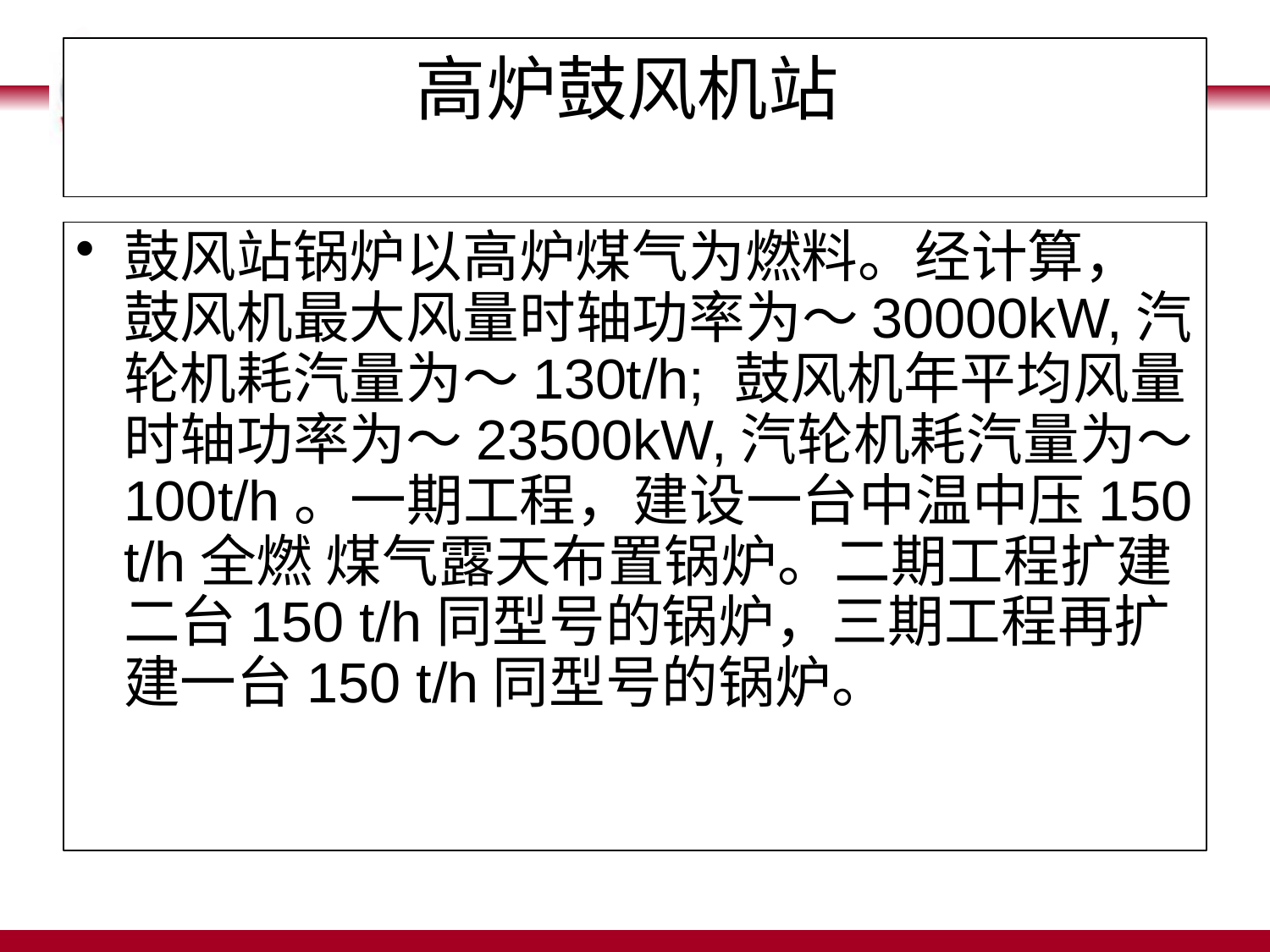

高炉鼓风机站
鼓风站锅炉以高炉煤气为燃料。经计算，鼓风机最大风量时轴功率为～30000kW,汽轮机耗汽量为～130t/h; 鼓风机年平均风量时轴功率为～23500kW,汽轮机耗汽量为～100t/h。一期工程，建设一台中温中压150 t/h全燃 煤气露天布置锅炉。二期工程扩建二台150 t/h同型号的锅炉，三期工程再扩建一台150 t/h同型号的锅炉。